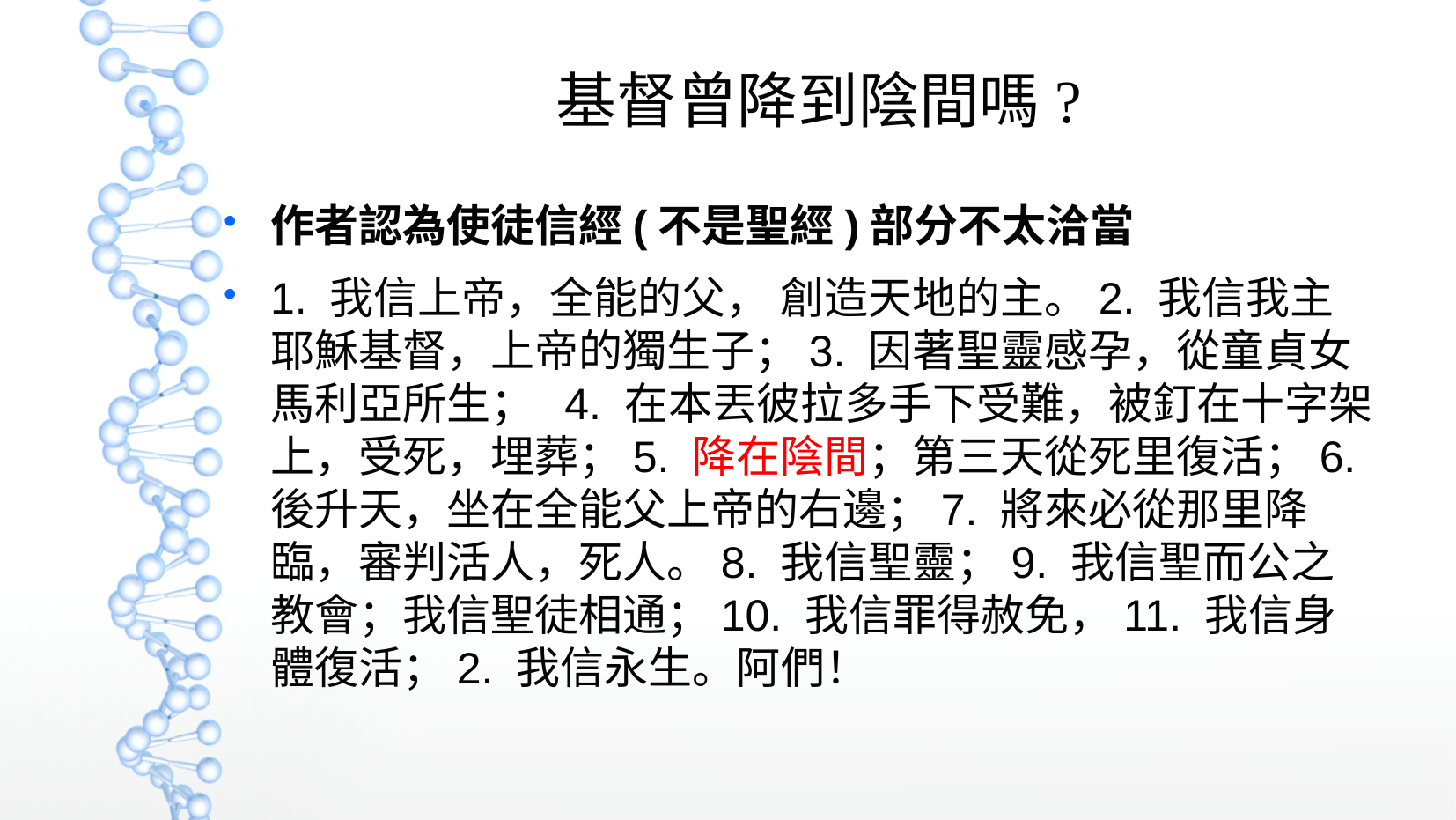

基督曾降到陰間嗎?
作者認為使徒信經(不是聖經)部分不太洽當
1. 我信上帝，全能的父， 創造天地的主。2. 我信我主耶穌基督，上帝的獨生子；3. 因著聖靈感孕，從童貞女馬利亞所生；  4. 在本丟彼拉多手下受難，被釘在十字架上，受死，埋葬；5. 降在陰間；第三天從死里復活；6. 後升天，坐在全能父上帝的右邊；7. 將來必從那里降臨，審判活人，死人。8. 我信聖靈；9. 我信聖而公之教會；我信聖徒相通；10. 我信罪得赦免，11. 我信身體復活；2. 我信永生。阿們！